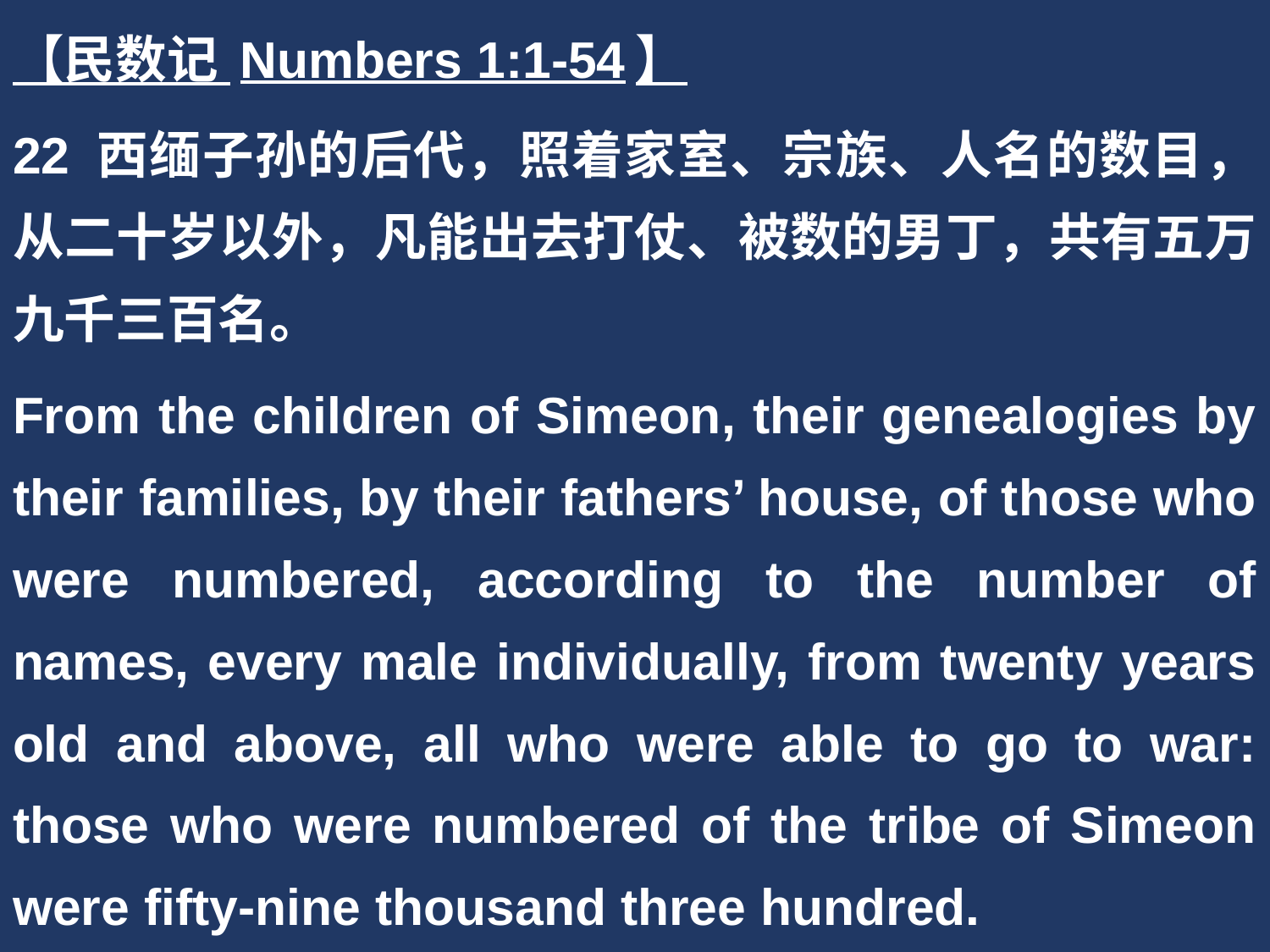

【民数记 Numbers 1:1-54】
22 西缅子孙的后代，照着家室、宗族、人名的数目，从二十岁以外，凡能出去打仗、被数的男丁，共有五万九千三百名。
From the children of Simeon, their genealogies by their families, by their fathers’ house, of those who were numbered, according to the number of names, every male individually, from twenty years old and above, all who were able to go to war: those who were numbered of the tribe of Simeon were fifty-nine thousand three hundred.